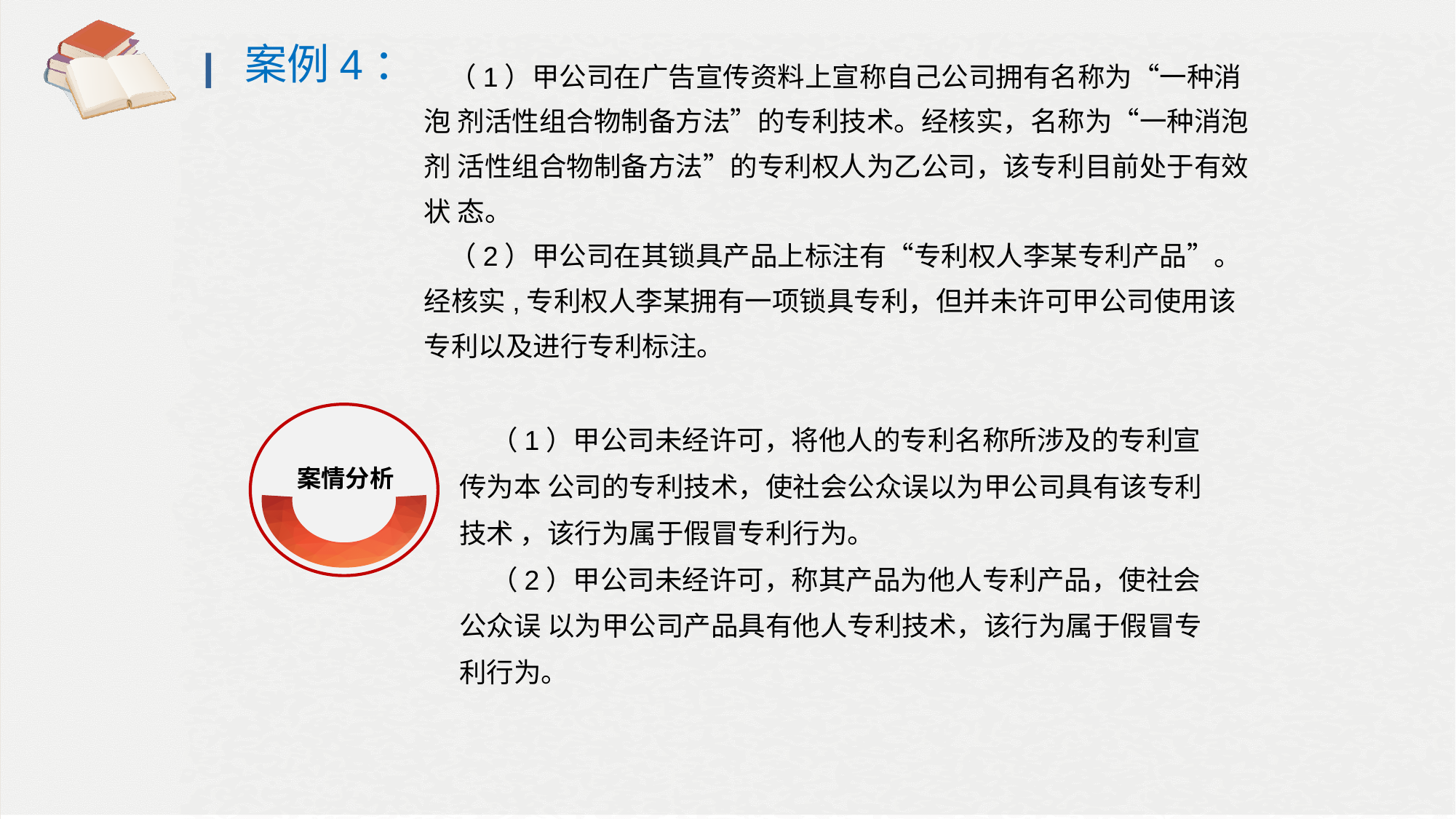

（1）甲公司在广告宣传资料上宣称自己公司拥有名称为“一种消泡 剂活性组合物制备方法”的专利技术。经核实，名称为“一种消泡剂 活性组合物制备方法”的专利权人为乙公司，该专利目前处于有效状 态。
   （2）甲公司在其锁具产品上标注有“专利权人李某专利产品”。经核实,专利权人李某拥有一项锁具专利，但并未许可甲公司使用该 专利以及进行专利标注。
案例4：

    案情分析
    （1）甲公司未经许可，将他人的专利名称所涉及的专利宣传为本 公司的专利技术，使社会公众误以为甲公司具有该专利技术 ，该行为属于假冒专利行为。
    （2）甲公司未经许可，称其产品为他人专利产品，使社会公众误 以为甲公司产品具有他人专利技术，该行为属于假冒专利行为。